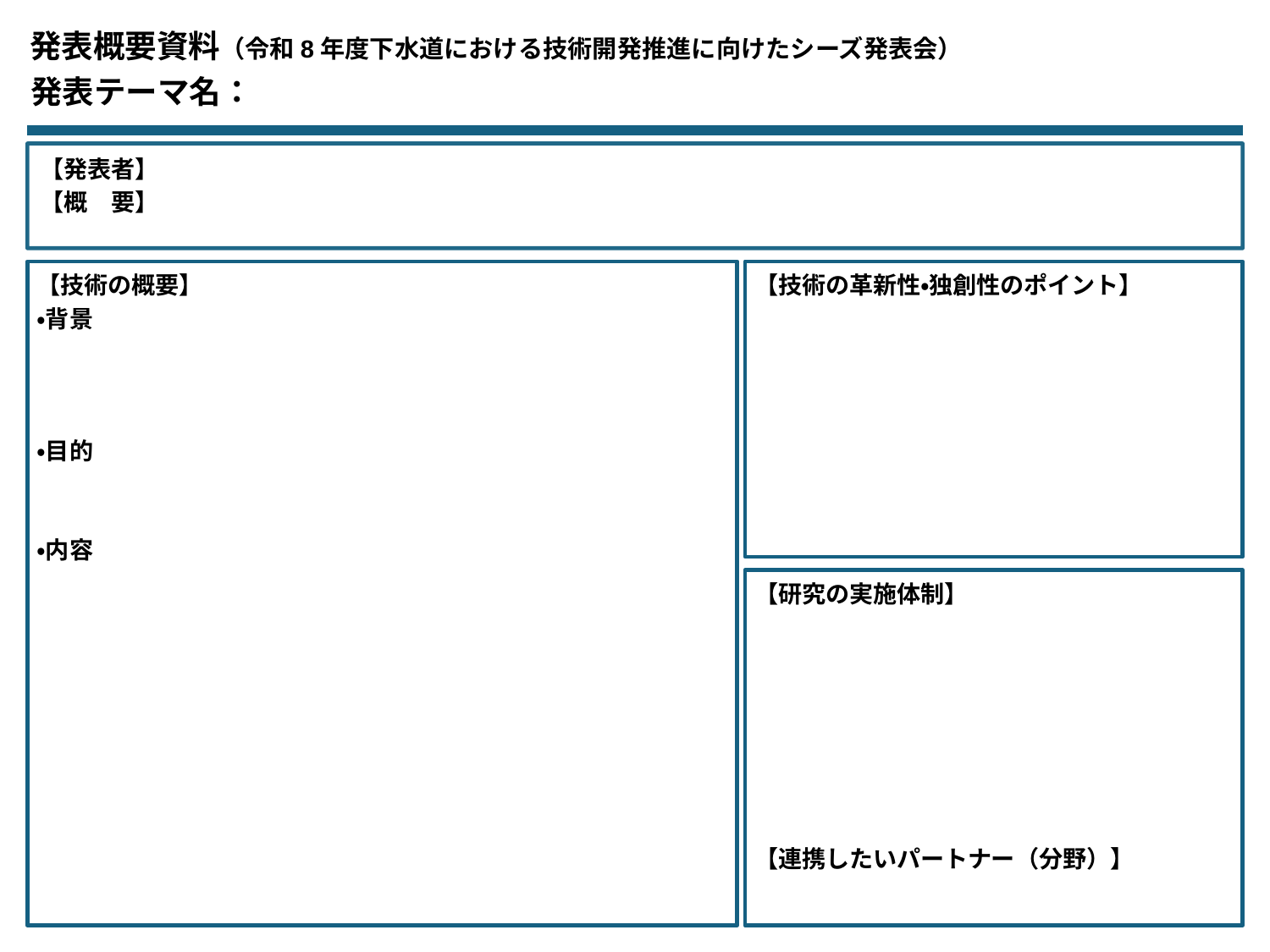

発表概要資料（令和8年度下水道における技術開発推進に向けたシーズ発表会）
# 発表テーマ名：
【発表者】
【概　要】
【技術の概要】
・背景

・目的

・内容
【技術の革新性・独創性のポイント】

【研究の実施体制】

【連携したいパートナー（分野）】